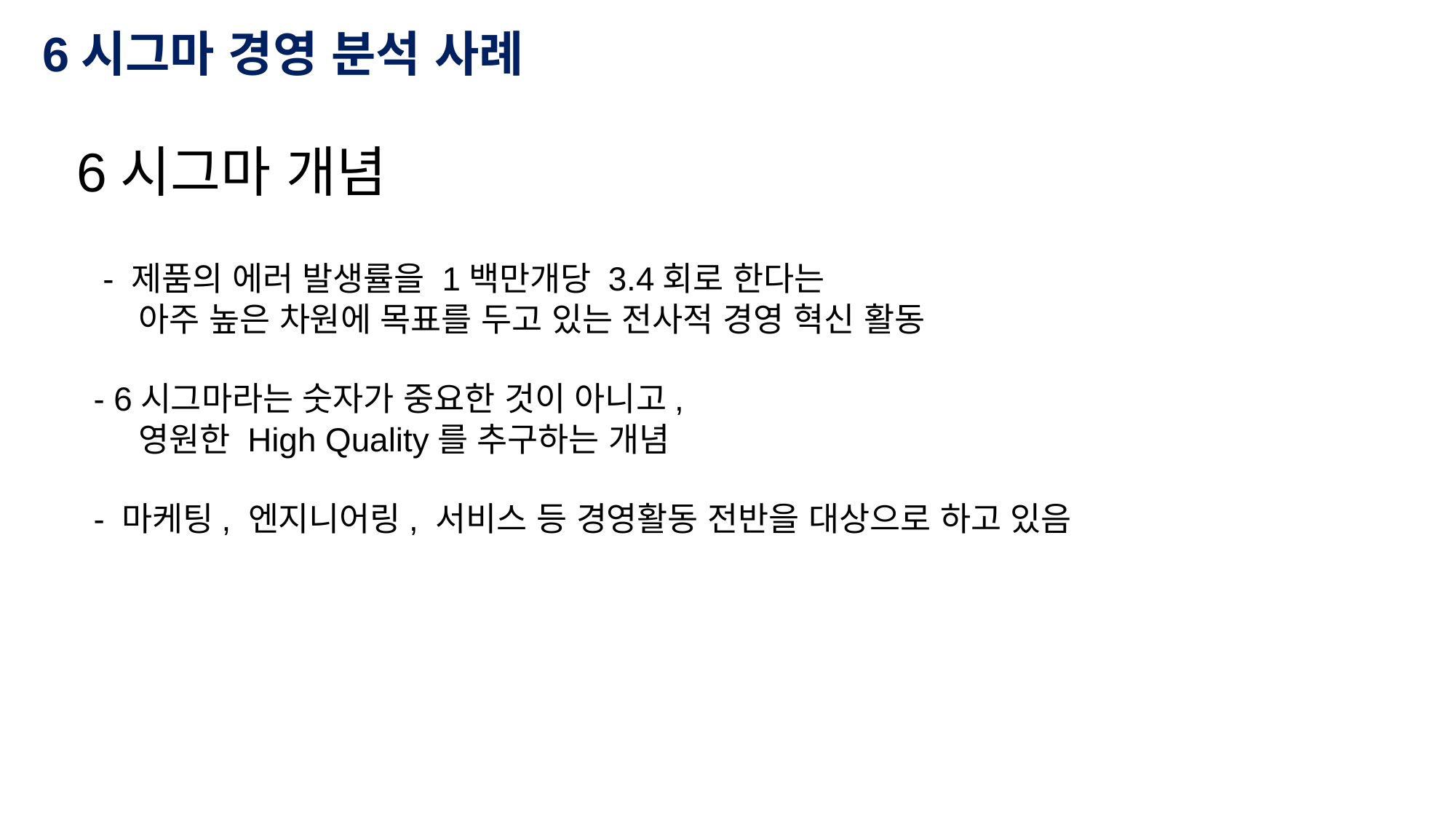

6시그마 경영 분석 사례
6시그마 개념
 - 제품의 에러 발생률을 1백만개당 3.4회로 한다는
    아주 높은 차원에 목표를 두고 있는 전사적 경영 혁신 활동

- 6시그마라는 숫자가 중요한 것이 아니고,
    영원한 High Quality를 추구하는 개념

- 마케팅, 엔지니어링, 서비스 등 경영활동 전반을 대상으로 하고 있음